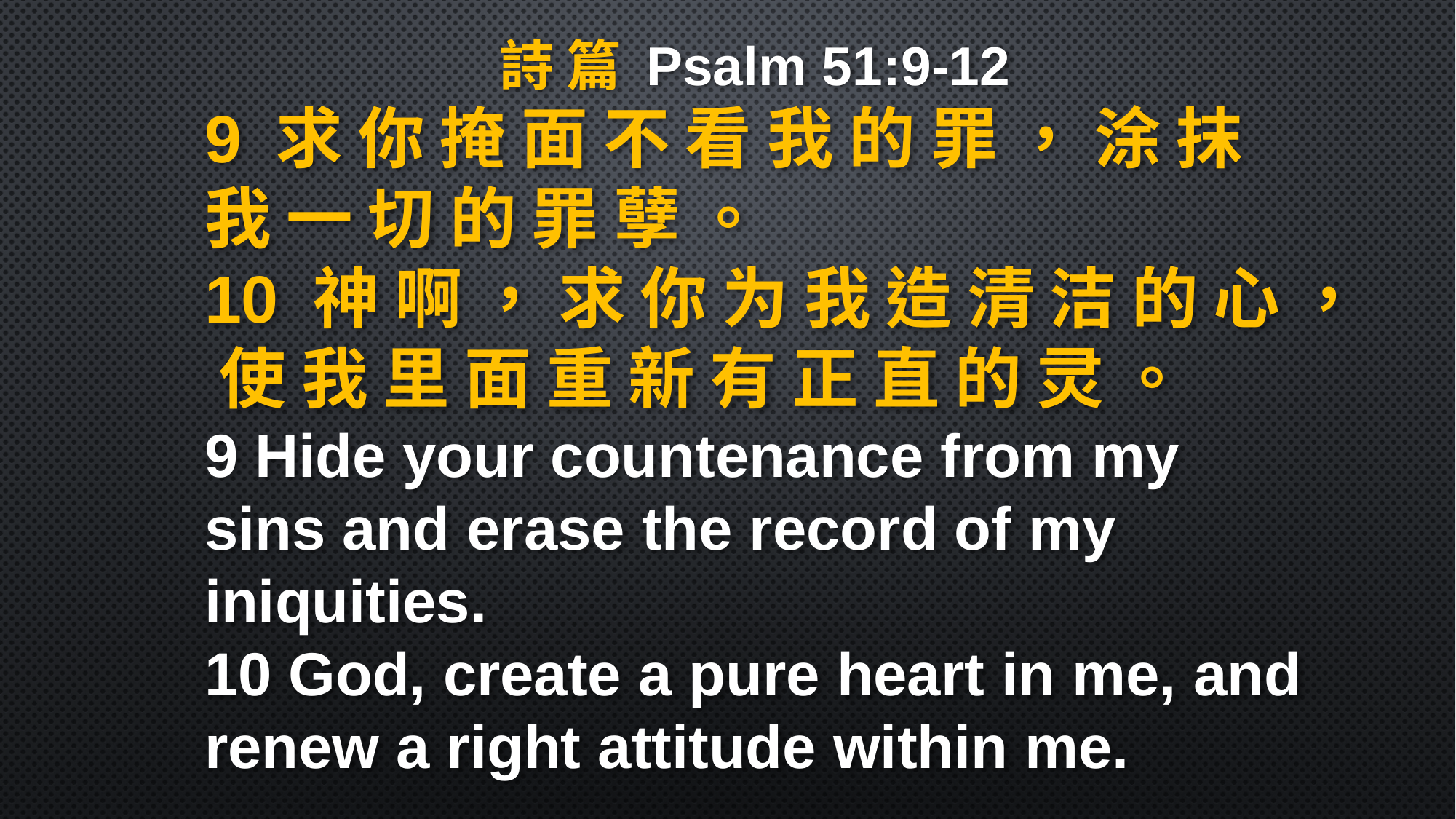

詩 篇 Psalm 51:9-12
9 求 你 掩 面 不 看 我 的 罪 ， 涂 抹 我 一 切 的 罪 孽 。
10 神 啊 ， 求 你 为 我 造 清 洁 的 心 ， 使 我 里 面 重 新 有 正 直 的 灵 。
9 Hide your countenance from my sins and erase the record of my iniquities.
10 God, create a pure heart in me, and renew a right attitude within me.